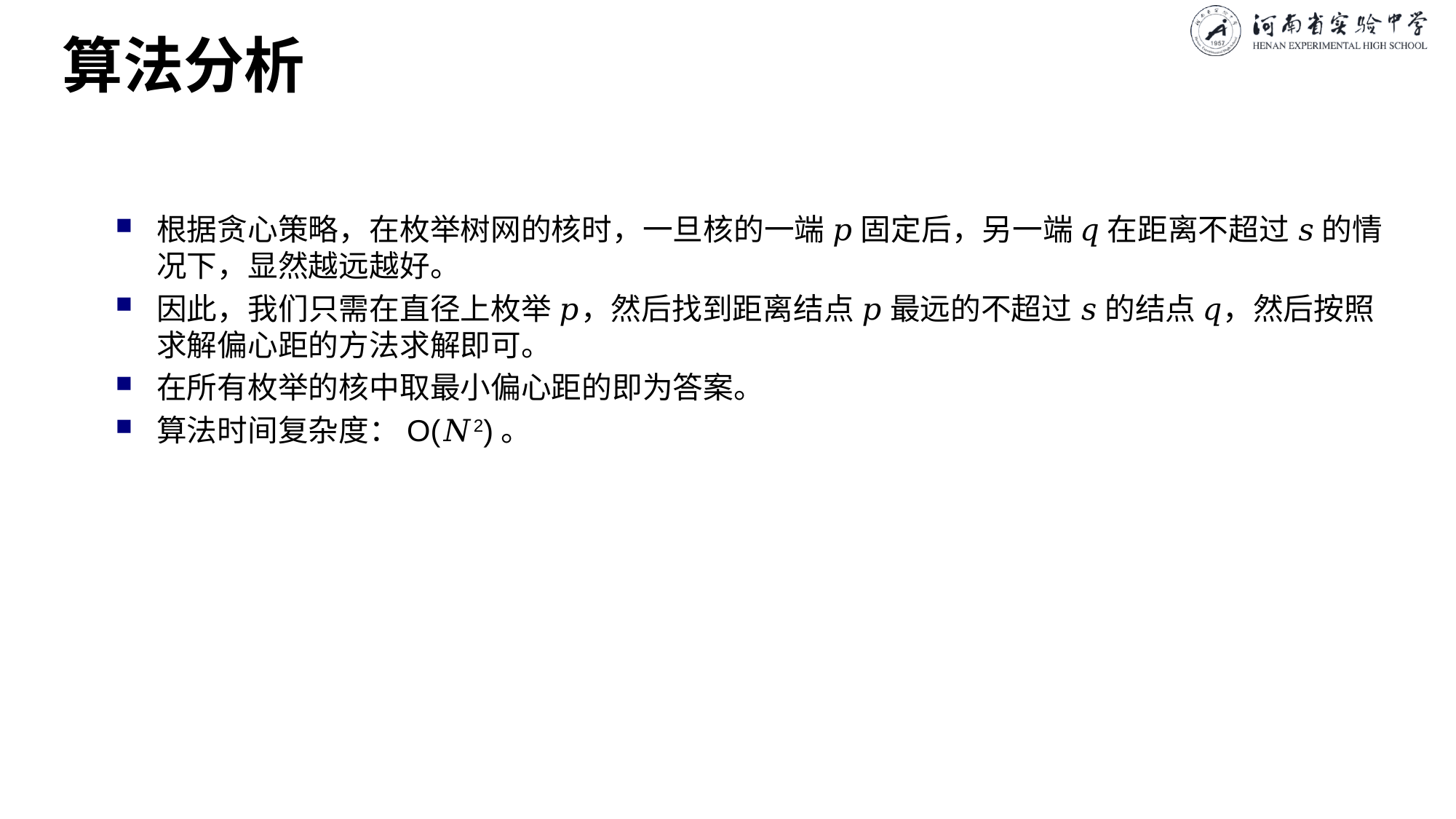

# 算法分析
根据贪心策略，在枚举树网的核时，一旦核的一端 𝑝 固定后，另一端 𝑞 在距离不超过 𝑠 的情况下，显然越远越好。
因此，我们只需在直径上枚举 𝑝，然后找到距离结点 𝑝 最远的不超过 𝑠 的结点 𝑞，然后按照求解偏心距的方法求解即可。
在所有枚举的核中取最小偏心距的即为答案。
算法时间复杂度：O(𝑁2)。